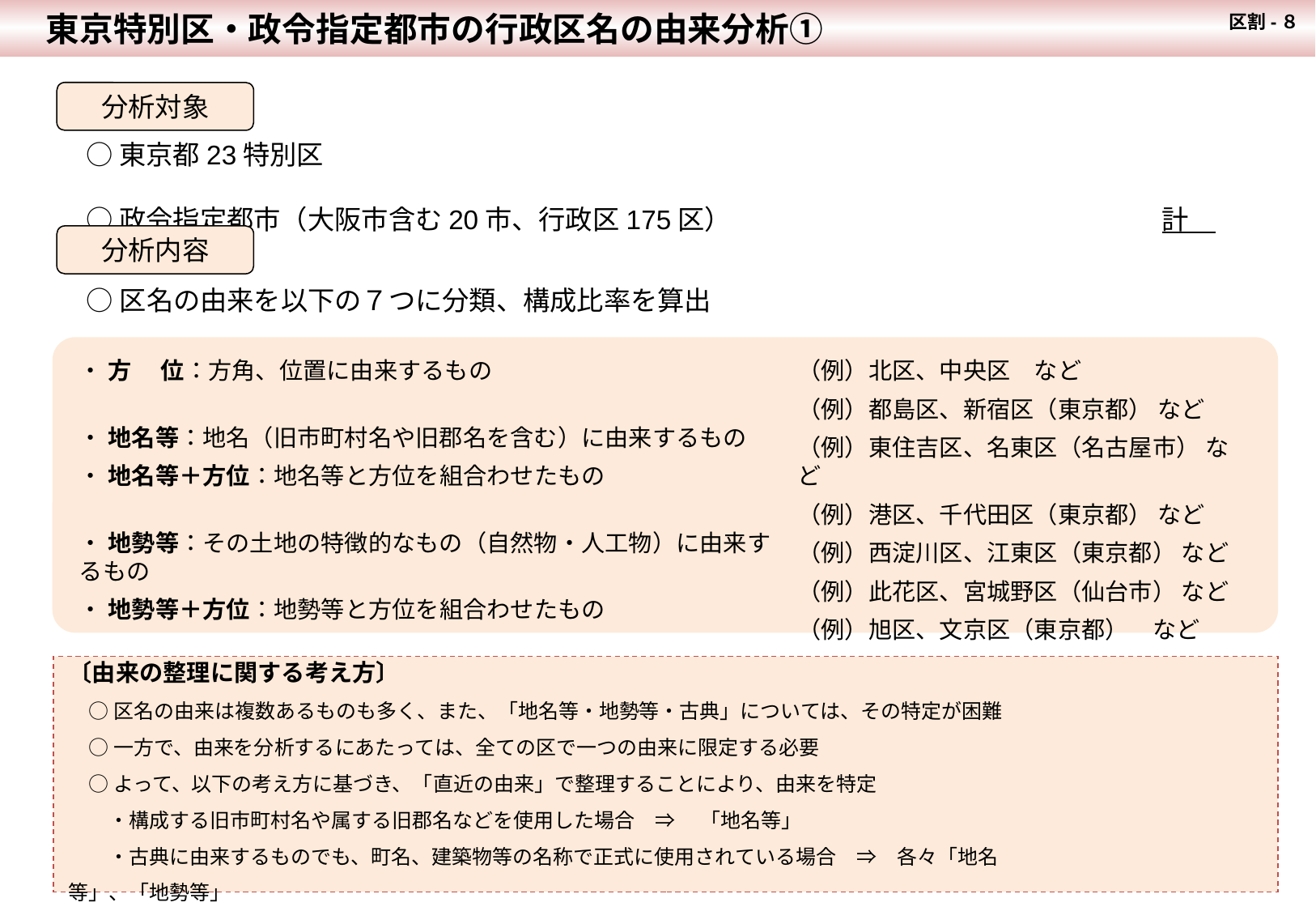

東京特別区・政令指定都市の行政区名の由来分析①
 区割-８
分析対象
○東京都23特別区
○政令指定都市（大阪市含む20市、行政区175区）　　　　　　　　　　　　　　　　計　198区
分析内容
○区名の由来を以下の７つに分類、構成比率を算出

（例）北区、中央区　など
（例）都島区、新宿区（東京都） など
（例）東住吉区、名東区（名古屋市） など
（例）港区、千代田区（東京都） など
（例）西淀川区、江東区（東京都） など
（例）此花区、宮城野区（仙台市） など
（例）旭区、文京区（東京都）　など
・ 方　 位：方角、位置に由来するもの
・ 地名等：地名（旧市町村名や旧郡名を含む）に由来するもの
・ 地名等＋方位：地名等と方位を組合わせたもの
・ 地勢等：その土地の特徴的なもの（自然物・人工物）に由来するもの
・ 地勢等＋方位：地勢等と方位を組合わせたもの
・ 古　典 ：和歌、故事等に由来するもの
・ その他 ：イメージや抽象物に由来するもの

〔由来の整理に関する考え方〕
　○ 区名の由来は複数あるものも多く、また、「地名等・地勢等・古典」については、その特定が困難
　○ 一方で、由来を分析するにあたっては、全ての区で一つの由来に限定する必要
　○ よって、以下の考え方に基づき、「直近の由来」で整理することにより、由来を特定
　　・構成する旧市町村名や属する旧郡名などを使用した場合　⇒　 「地名等」
　　・古典に由来するものでも、町名、建築物等の名称で正式に使用されている場合　⇒　各々「地名等」、「地勢等」